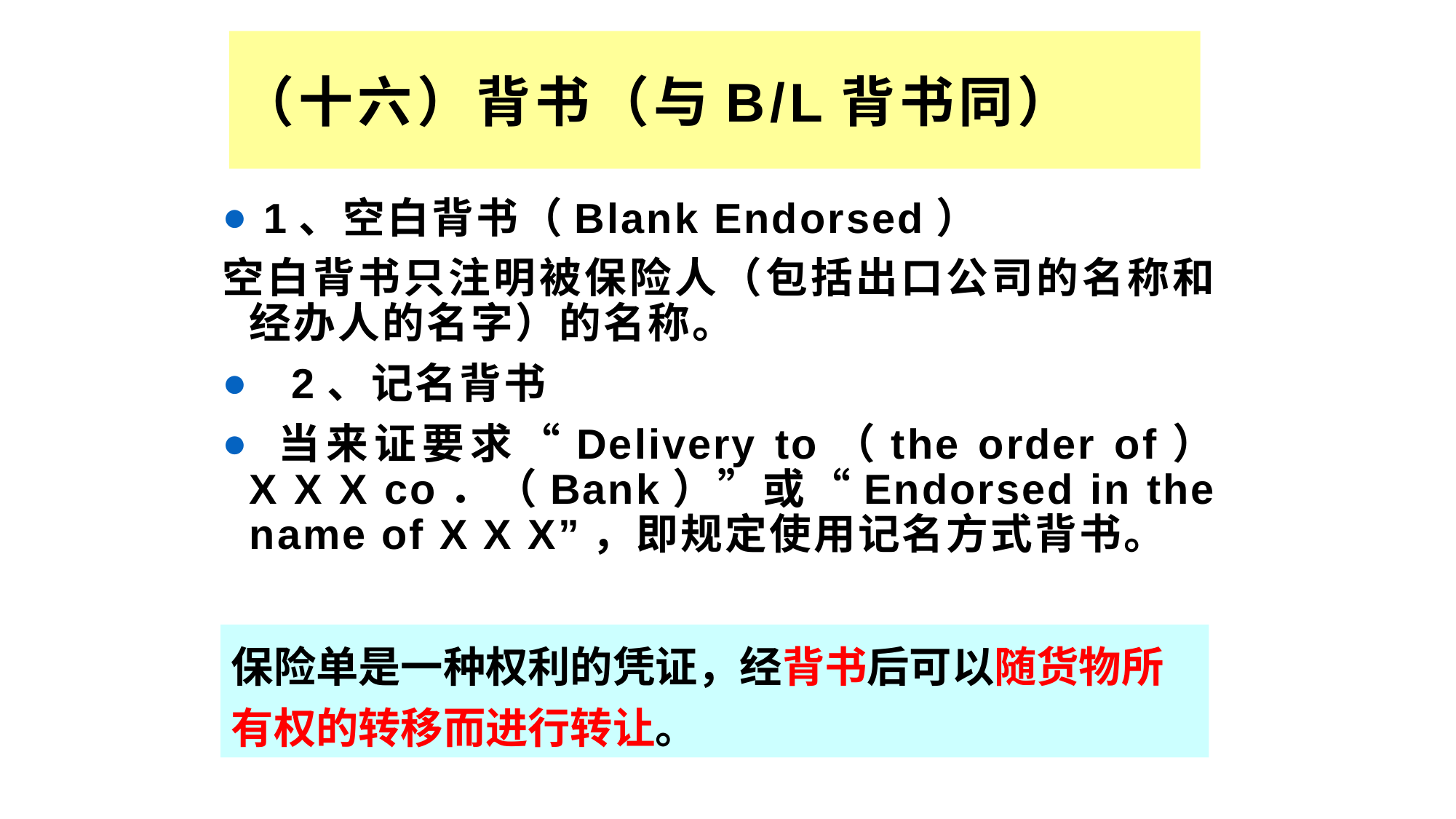

（十六）背书（与B/L背书同）
 1、空白背书（Blank Endorsed）
空白背书只注明被保险人（包括出口公司的名称和经办人的名字）的名称。
   2、记名背书
 当来证要求“Delivery to（the order of） X X X co．（Bank）”或“Endorsed in the name of X X X”，即规定使用记名方式背书。
保险单是一种权利的凭证，经背书后可以随货物所有权的转移而进行转让。